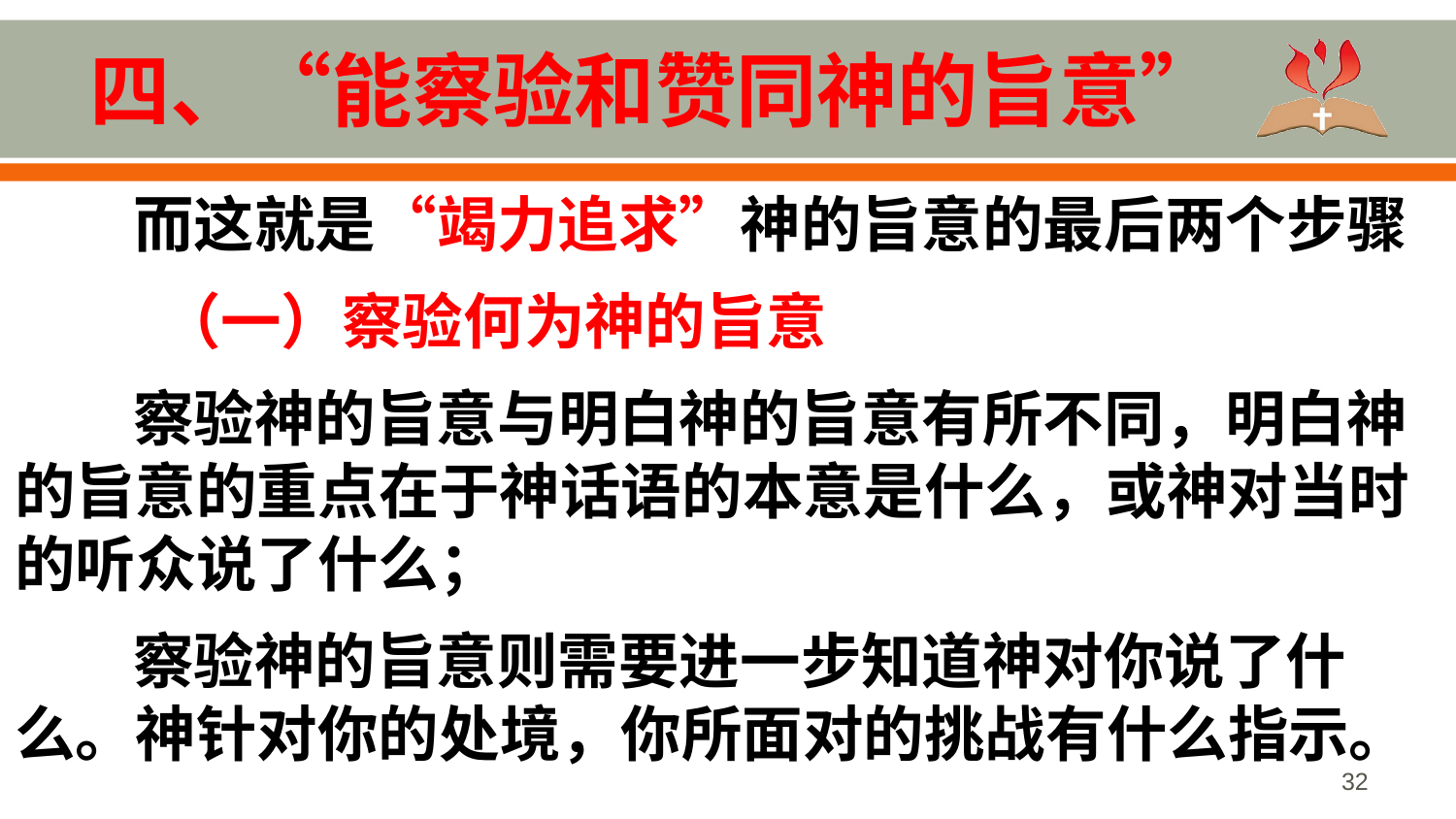

# 四、“能察验和赞同神的旨意”
而这就是“竭力追求”神的旨意的最后两个步骤
	（一）察验何为神的旨意
察验神的旨意与明白神的旨意有所不同，明白神的旨意的重点在于神话语的本意是什么，或神对当时的听众说了什么；
察验神的旨意则需要进一步知道神对你说了什么。神针对你的处境，你所面对的挑战有什么指示。

32